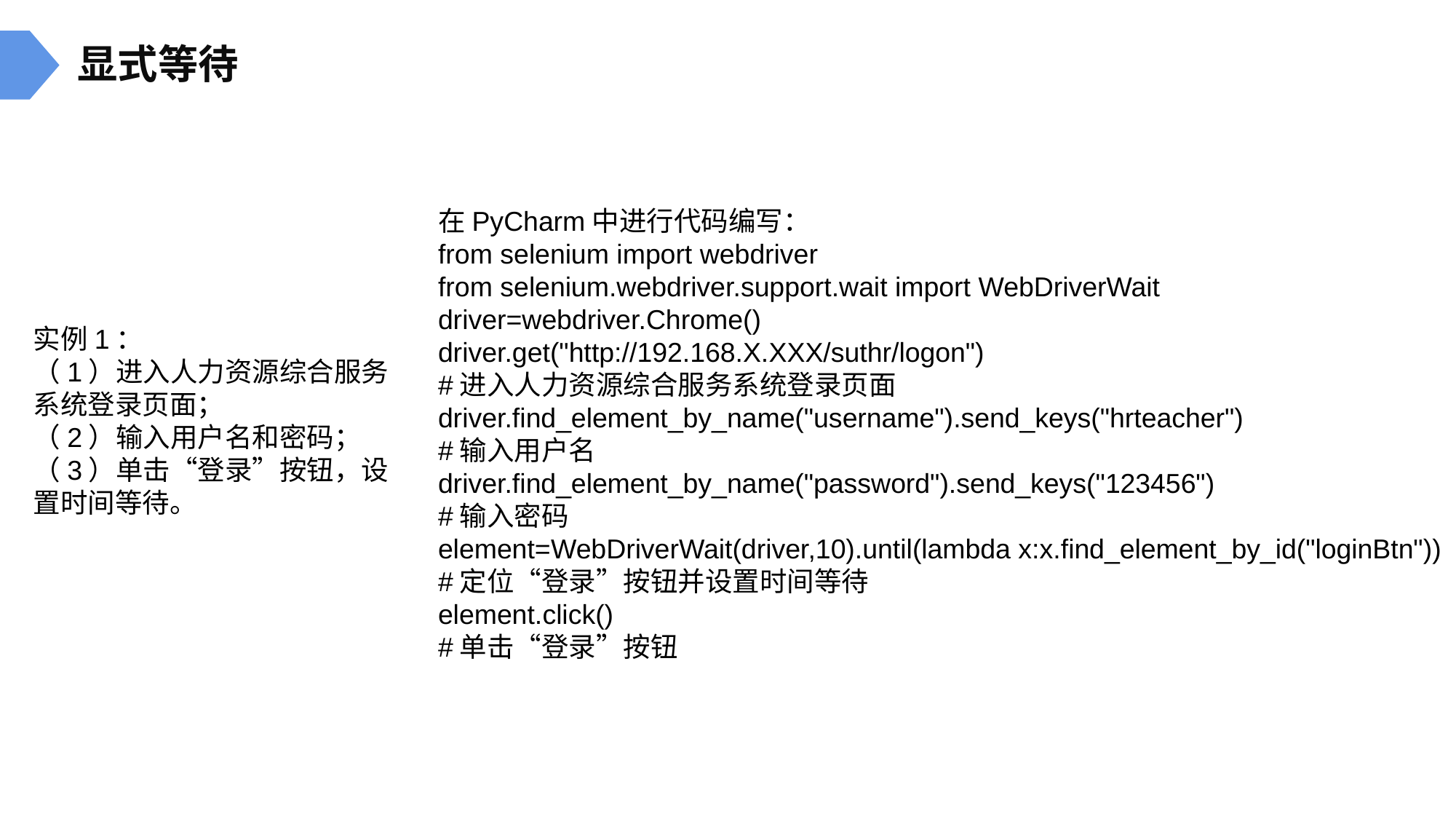

显式等待
在PyCharm中进行代码编写：
from selenium import webdriver
from selenium.webdriver.support.wait import WebDriverWait
driver=webdriver.Chrome()
driver.get("http://192.168.X.XXX/suthr/logon")
#进入人力资源综合服务系统登录页面
driver.find_element_by_name("username").send_keys("hrteacher")
#输入用户名
driver.find_element_by_name("password").send_keys("123456")
#输入密码
element=WebDriverWait(driver,10).until(lambda x:x.find_element_by_id("loginBtn"))
#定位“登录”按钮并设置时间等待
element.click()
#单击“登录”按钮
实例1：
（1）进入人力资源综合服务系统登录页面；
（2）输入用户名和密码；
（3）单击“登录”按钮，设置时间等待。